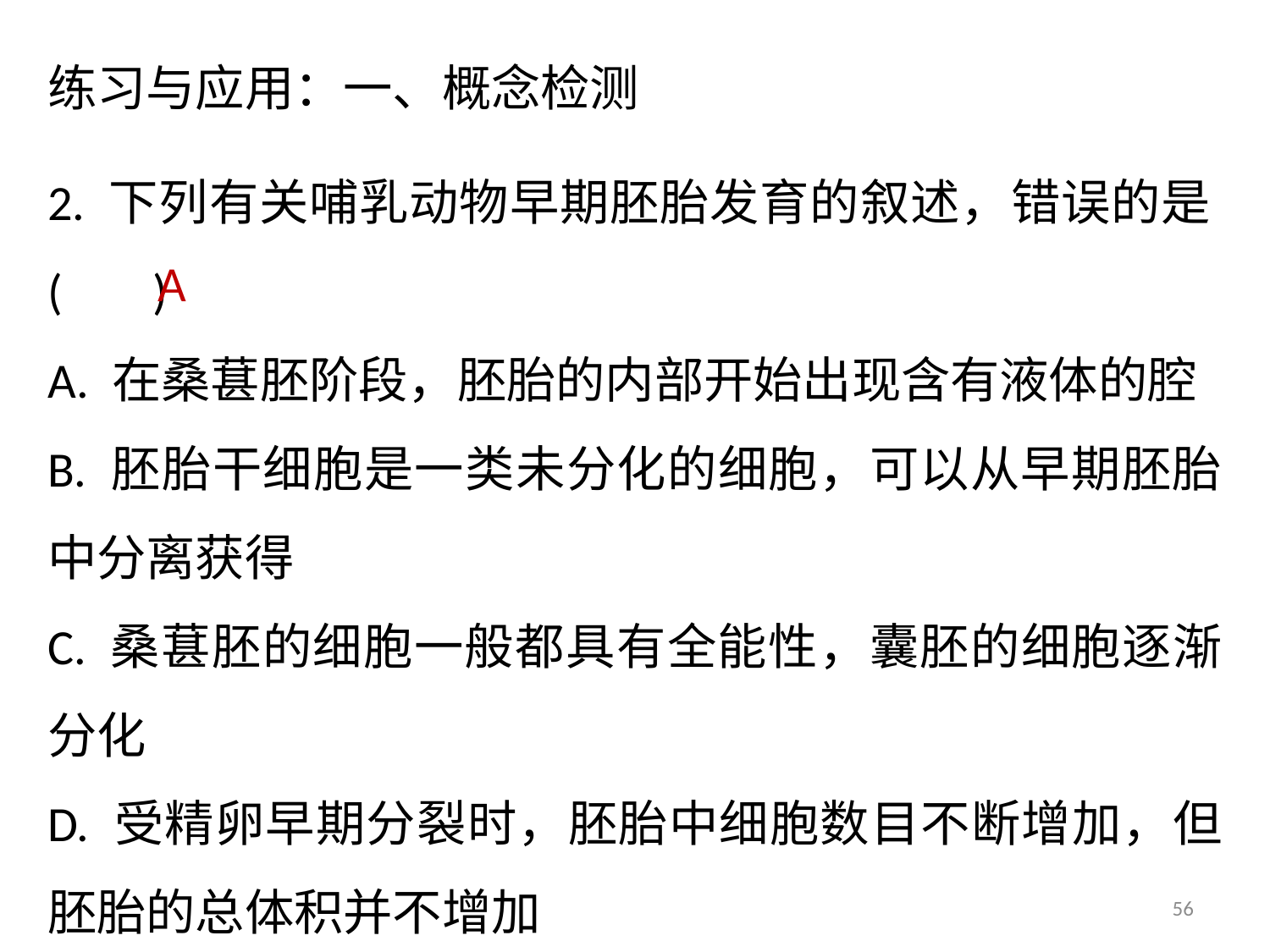

练习与应用：一、概念检测
2. 下列有关哺乳动物早期胚胎发育的叙述，错误的是  (        )
A. 在桑葚胚阶段，胚胎的内部开始出现含有液体的腔
B. 胚胎干细胞是一类未分化的细胞，可以从早期胚胎中分离获得
C. 桑葚胚的细胞一般都具有全能性，囊胚的细胞逐渐分化
D. 受精卵早期分裂时，胚胎中细胞数目不断增加，但胚胎的总体积并不增加
A
56